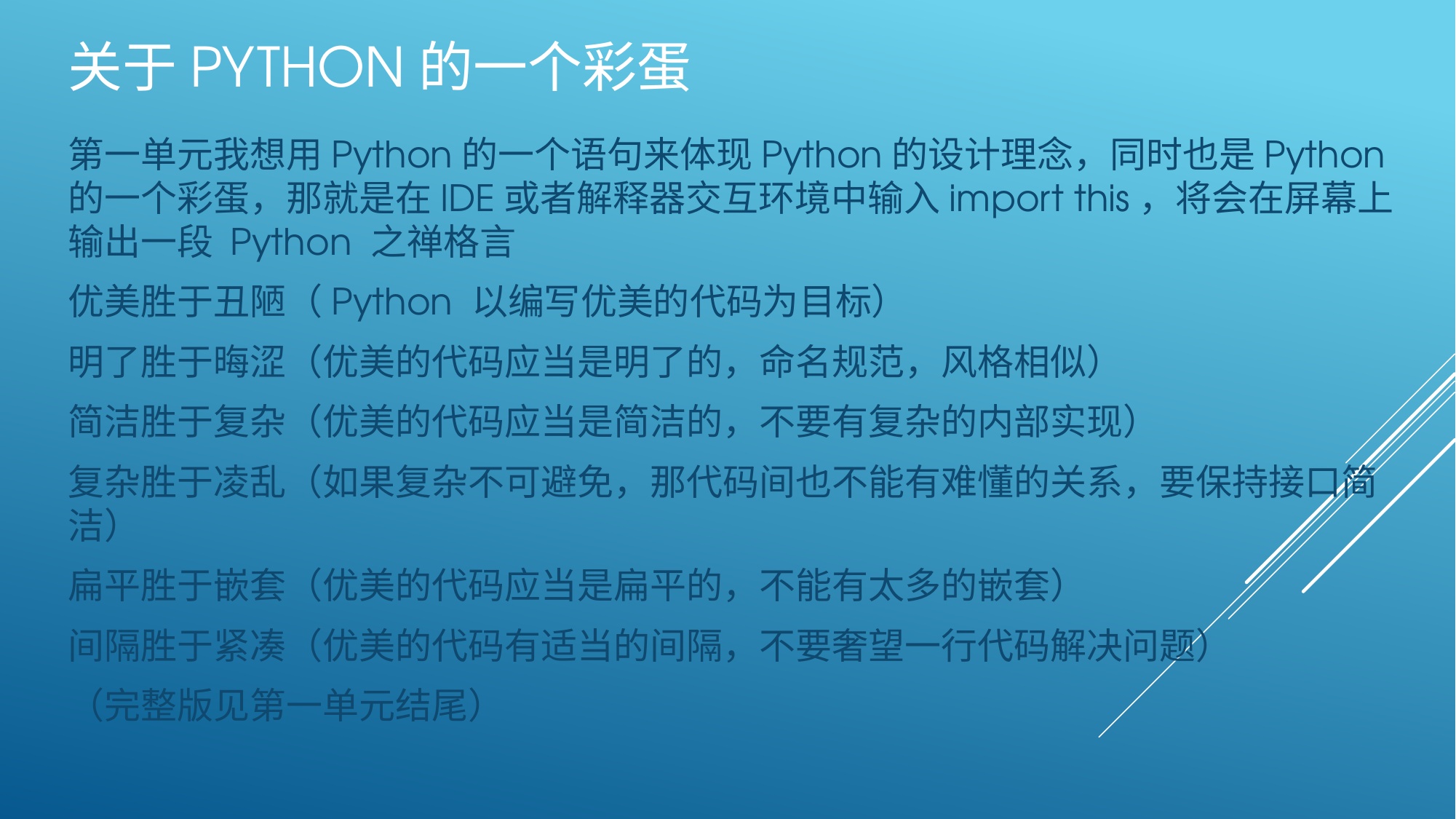

# 关于Python的一个彩蛋
第一单元我想用Python的一个语句来体现Python的设计理念，同时也是Python的一个彩蛋，那就是在IDE或者解释器交互环境中输入import this，将会在屏幕上输出一段 Python 之禅格言
优美胜于丑陋（Python 以编写优美的代码为目标）
明了胜于晦涩（优美的代码应当是明了的，命名规范，风格相似）
简洁胜于复杂（优美的代码应当是简洁的，不要有复杂的内部实现）
复杂胜于凌乱（如果复杂不可避免，那代码间也不能有难懂的关系，要保持接口简洁）
扁平胜于嵌套（优美的代码应当是扁平的，不能有太多的嵌套）
间隔胜于紧凑（优美的代码有适当的间隔，不要奢望一行代码解决问题）
（完整版见第一单元结尾）